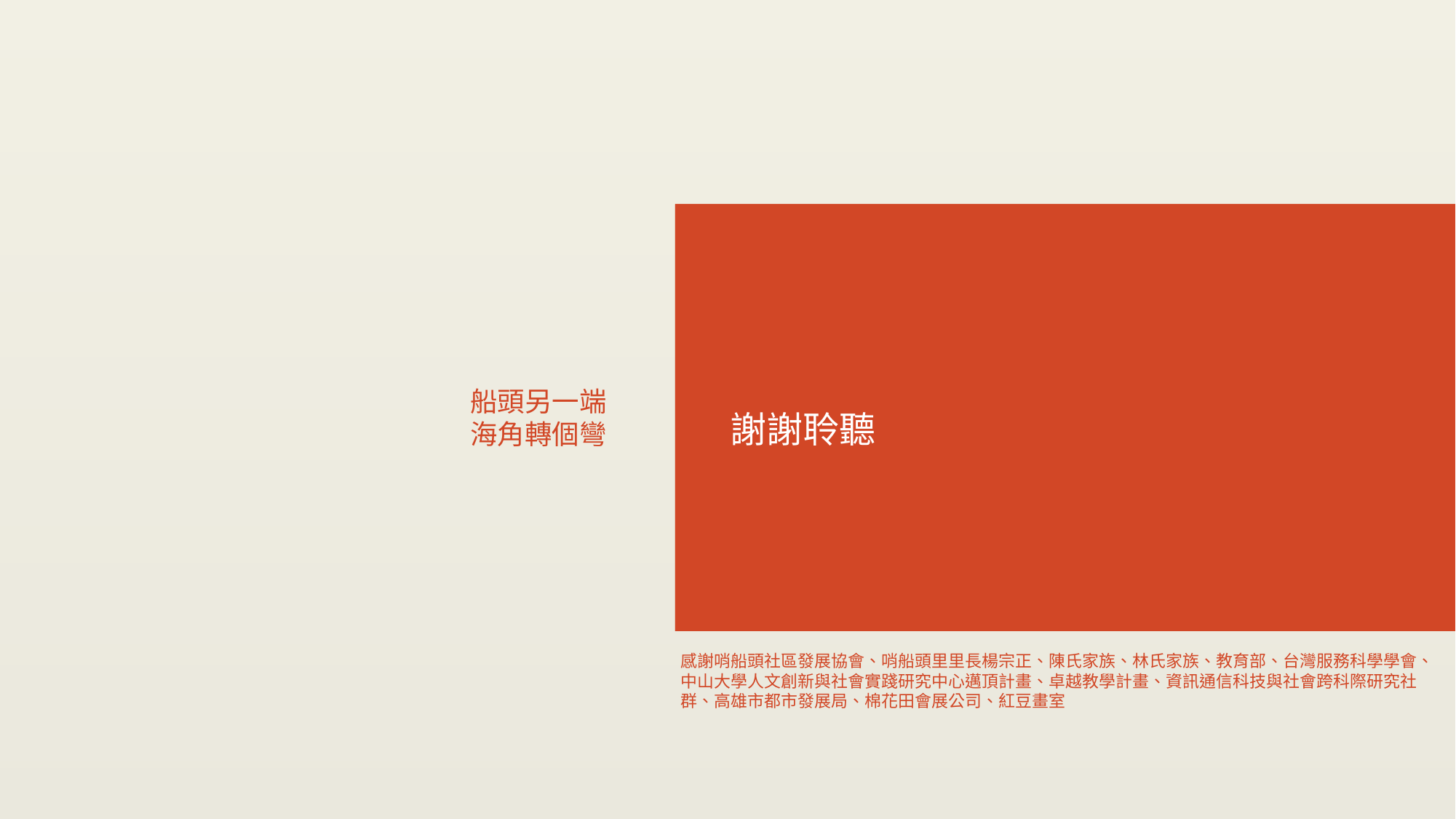

# 船頭另一端 海角轉個彎
謝謝聆聽
感謝哨船頭社區發展協會、哨船頭里里長楊宗正、陳氏家族、林氏家族、教育部、台灣服務科學學會、中山大學人文創新與社會實踐研究中心邁頂計畫、卓越教學計畫、資訊通信科技與社會跨科際研究社群、高雄市都市發展局、棉花田會展公司、紅豆畫室